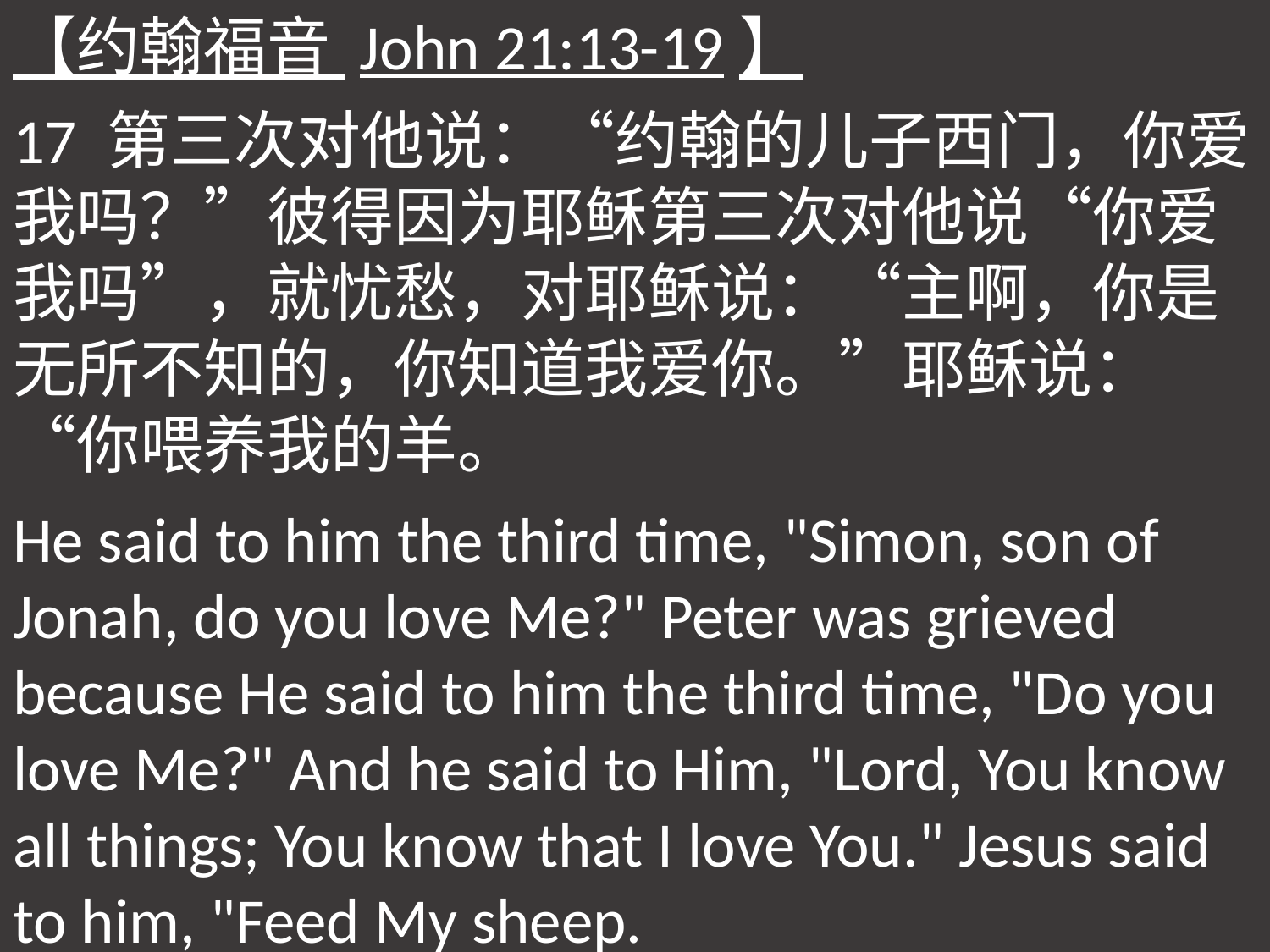

【约翰福音 John 21:13-19】
17 第三次对他说：“约翰的儿子西门，你爱我吗？”彼得因为耶稣第三次对他说“你爱我吗”，就忧愁，对耶稣说：“主啊，你是无所不知的，你知道我爱你。”耶稣说：“你喂养我的羊。
He said to him the third time, "Simon, son of Jonah, do you love Me?" Peter was grieved because He said to him the third time, "Do you love Me?" And he said to Him, "Lord, You know all things; You know that I love You." Jesus said to him, "Feed My sheep.